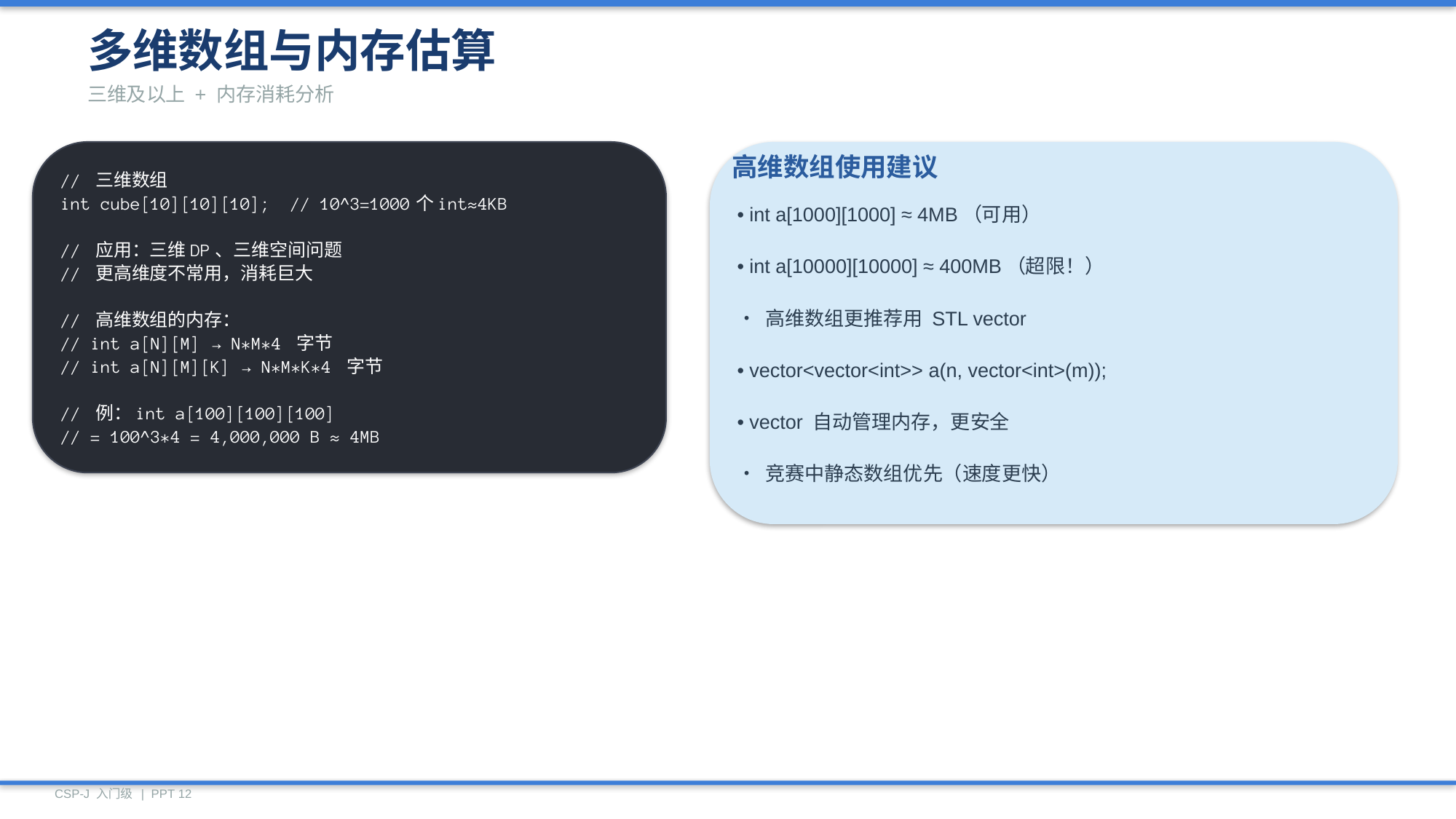

多维数组与内存估算
三维及以上 + 内存消耗分析
// 三维数组
int cube[10][10][10];  // 10^3=1000个int≈4KB

// 应用：三维DP、三维空间问题
// 更高维度不常用，消耗巨大

// 高维数组的内存：
// int a[N][M] → N*M*4 字节
// int a[N][M][K] → N*M*K*4 字节

// 例：int a[100][100][100]
// = 100^3*4 = 4,000,000 B ≈ 4MB

高维数组使用建议
• int a[1000][1000] ≈ 4MB（可用）
• int a[10000][10000] ≈ 400MB（超限！）
• 高维数组更推荐用 STL vector
• vector<vector<int>> a(n, vector<int>(m));
• vector 自动管理内存，更安全
• 竞赛中静态数组优先（速度更快）

CSP-J 入门级  |  PPT 12